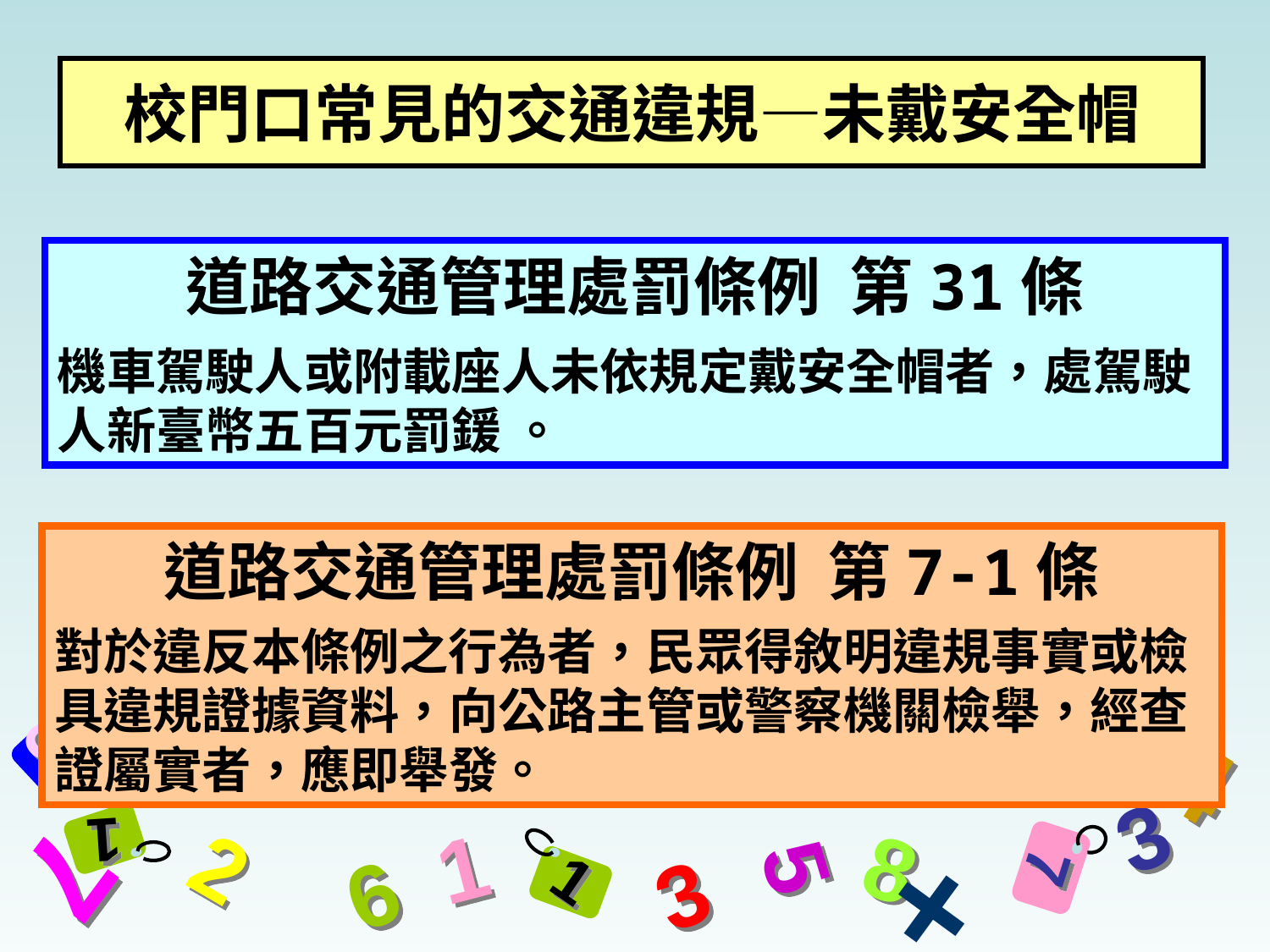

校門口常見的交通違規—未戴安全帽
道路交通管理處罰條例  第31條
機車駕駛人或附載座人未依規定戴安全帽者，處駕駛人新臺幣五百元罰鍰 。
道路交通管理處罰條例  第7-1條
對於違反本條例之行為者，民眾得敘明違規事實或檢具違規證據資料，向公路主管或警察機關檢舉，經查證屬實者，應即舉發。